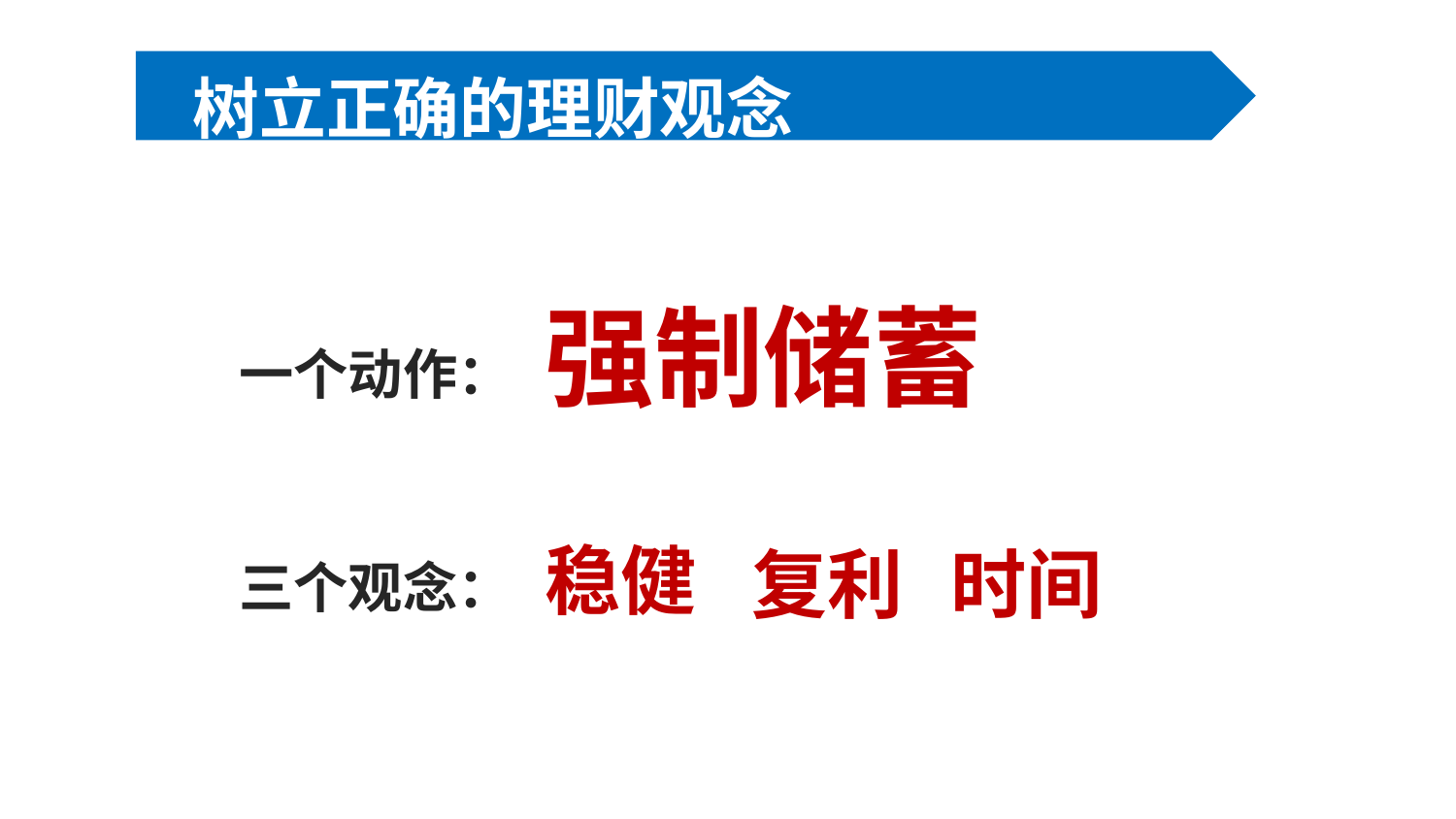

树立正确的理财观念

强制储蓄
一个动作：
稳健
复利
时间
三个观念：